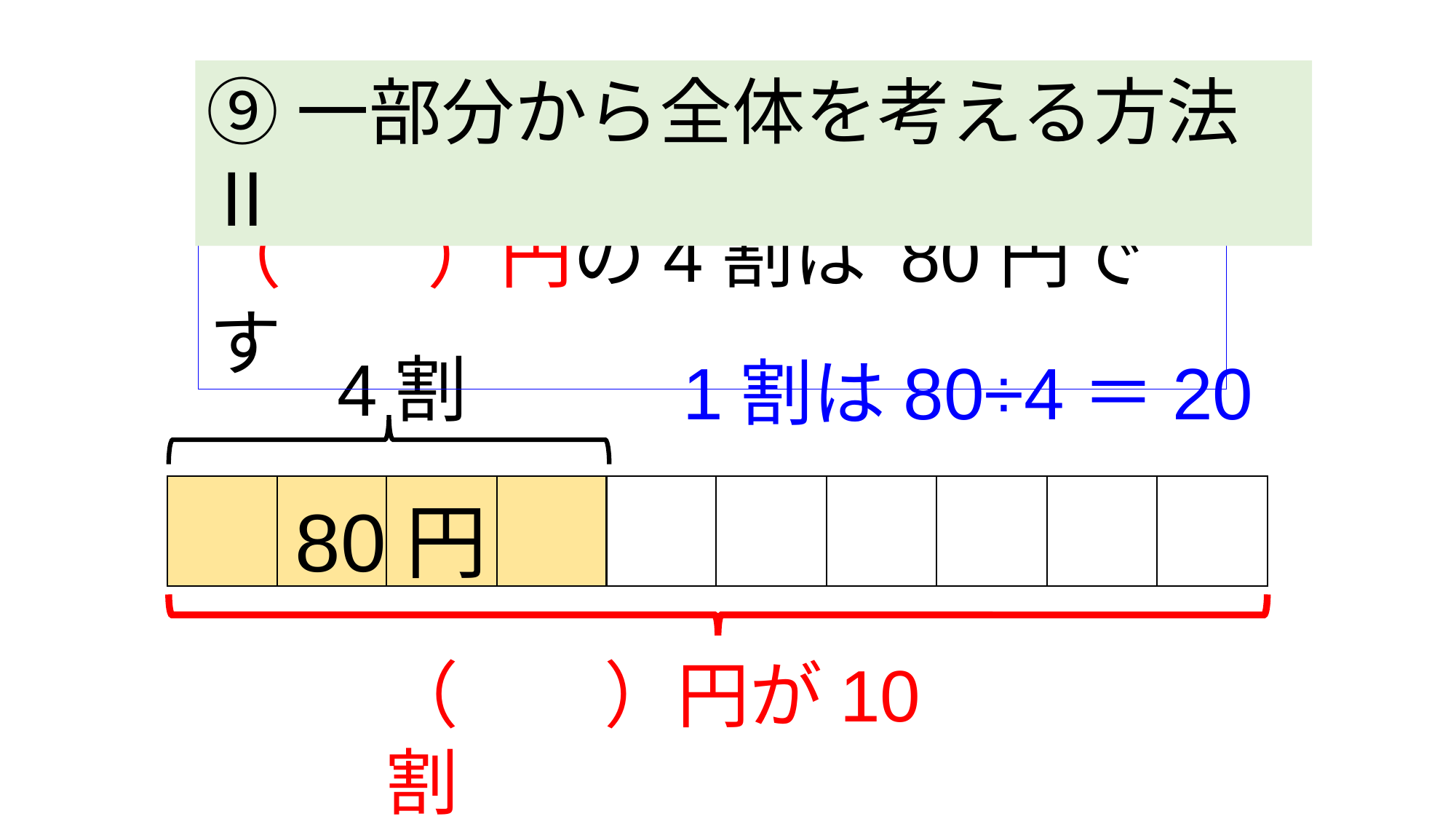

⑨一部分から全体を考える方法Ⅱ

（　　）円の4割は 80円です

4割
1割は80÷4＝20

80円
（　　）円が10割